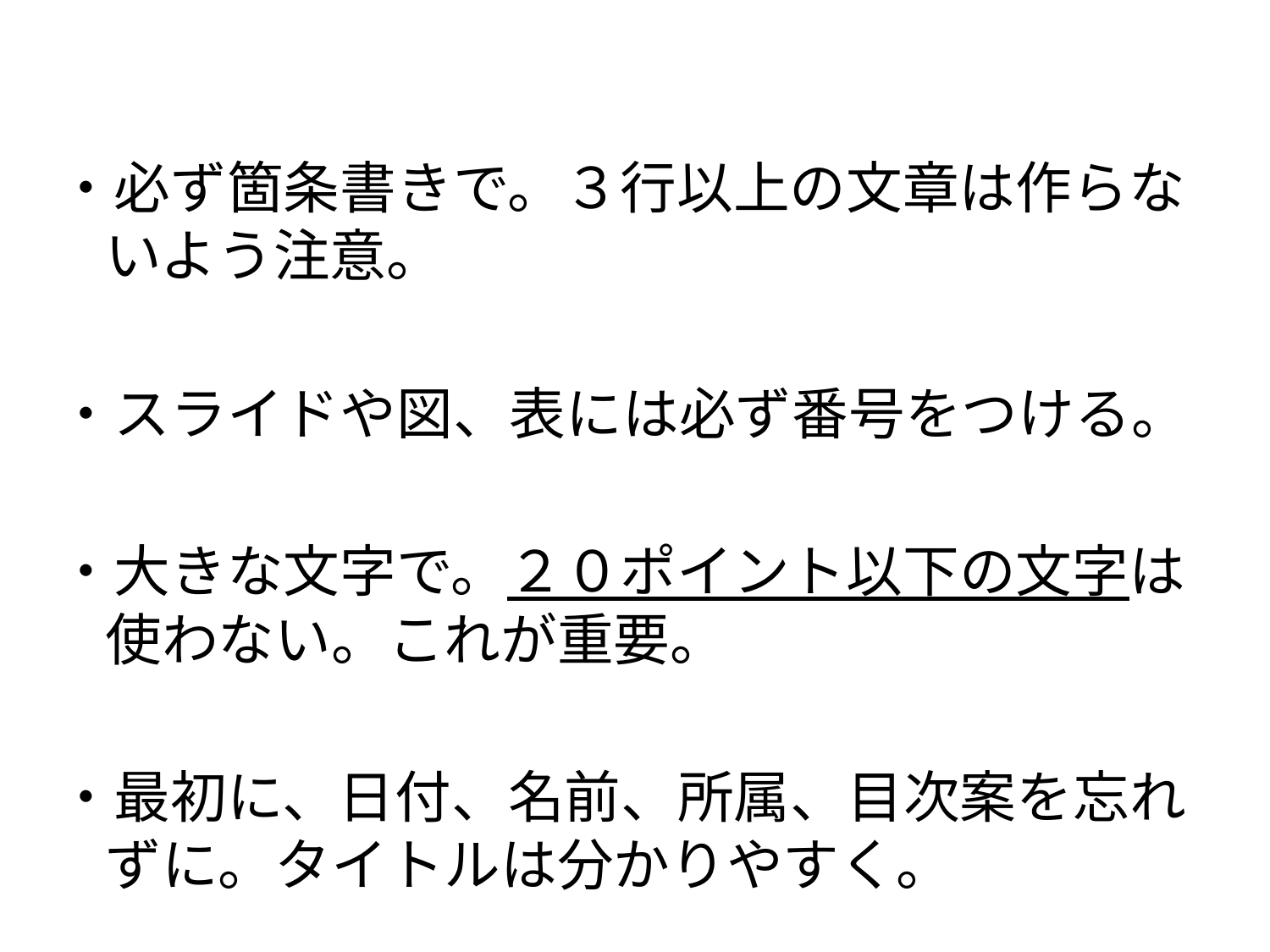

#
・必ず箇条書きで。３行以上の文章は作らないよう注意。

・スライドや図、表には必ず番号をつける。

・大きな文字で。２０ポイント以下の文字は使わない。これが重要。

・最初に、日付、名前、所属、目次案を忘れずに。タイトルは分かりやすく。